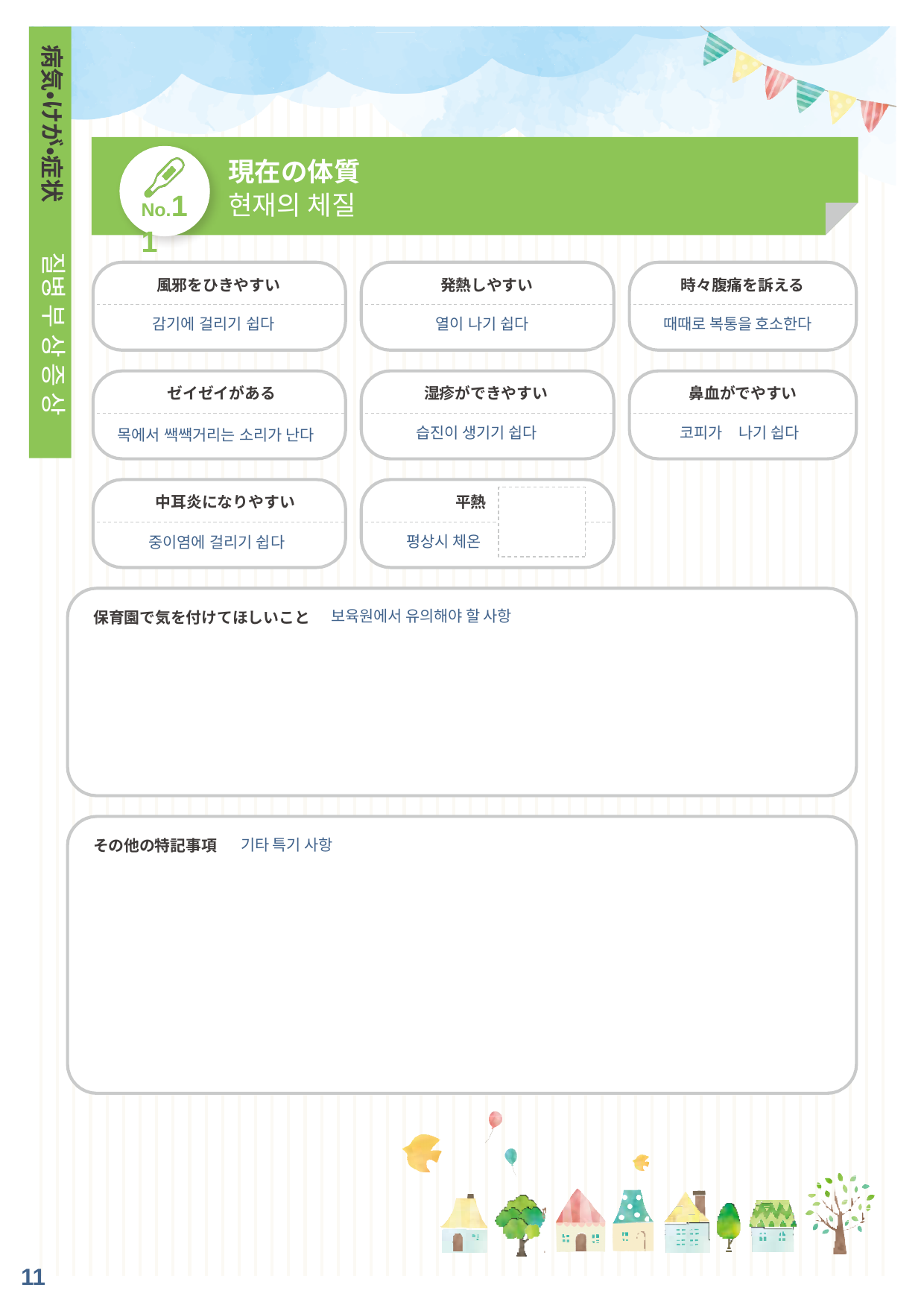

病気・けが・症状

現在の体質

No.11
현재의 체질
질병 부 상 증 상

風邪をひきやすい
発熱しやすい
時々腹痛を訴える
·
감기에 걸리기 쉽다
열이 나기 쉽다
때때로 복통을 호소한다
·

ゼイゼイがある
湿疹ができやすい
鼻血がでやすい
습진이 생기기 쉽다
코피가	나기 쉽다
목에서 쌕쌕거리는 소리가 난다

 中耳炎になりやすい
平熱
평상시 체온
중이염에 걸리기 쉽다

보육원에서 유의해야 할 사항
保育園で気を付けてほしいこと

기타 특기 사항
その他の特記事項

11